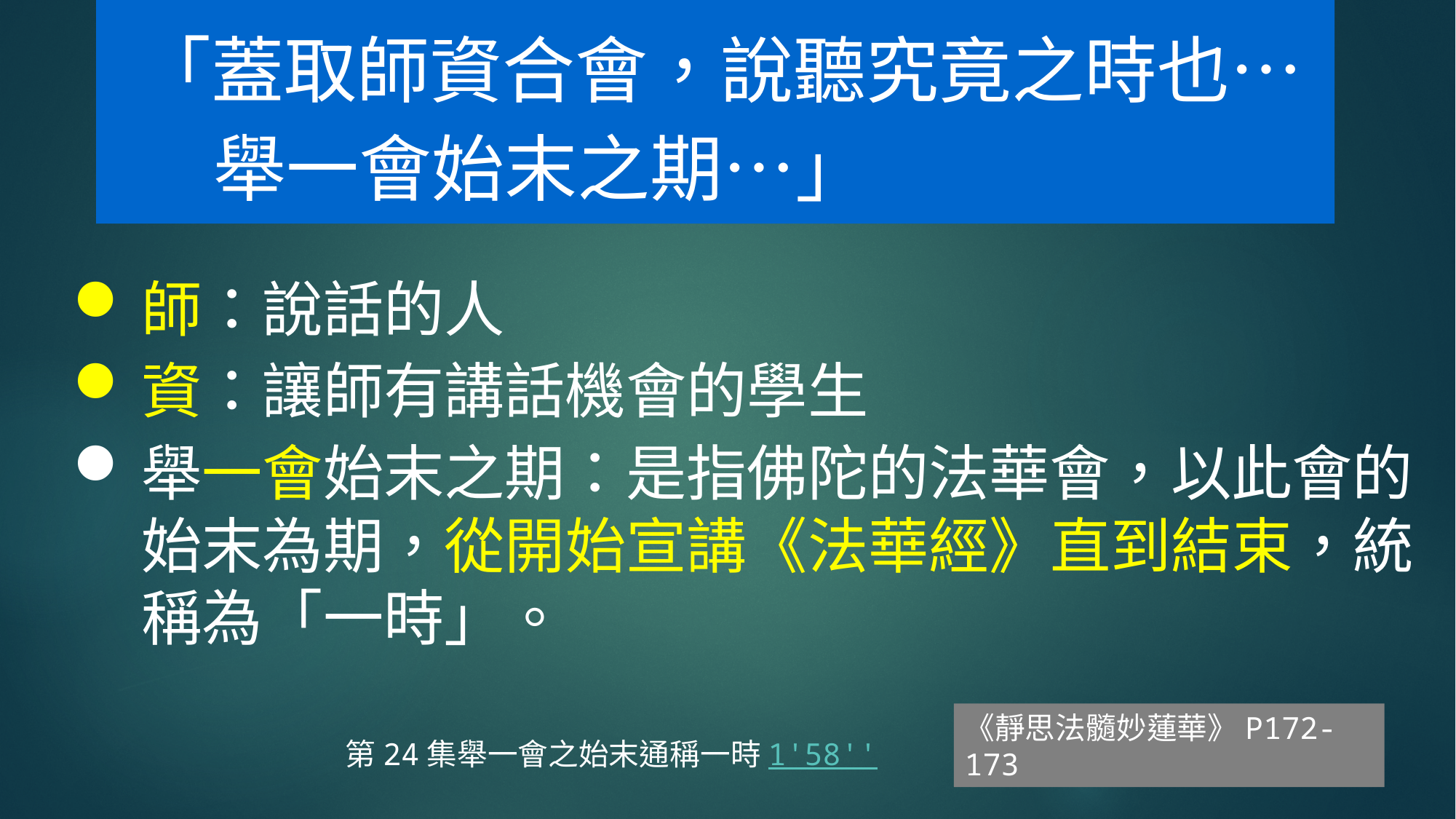

「蓋取師資合會，說聽究竟之時也…舉一會始末之期…」
師：說話的人
資：讓師有講話機會的學生
舉一會始末之期：是指佛陀的法華會，以此會的始末為期，從開始宣講《法華經》直到結束，統稱為「一時」。
《靜思法髓妙蓮華》P172-173
第24集舉一會之始末通稱一時1'58''